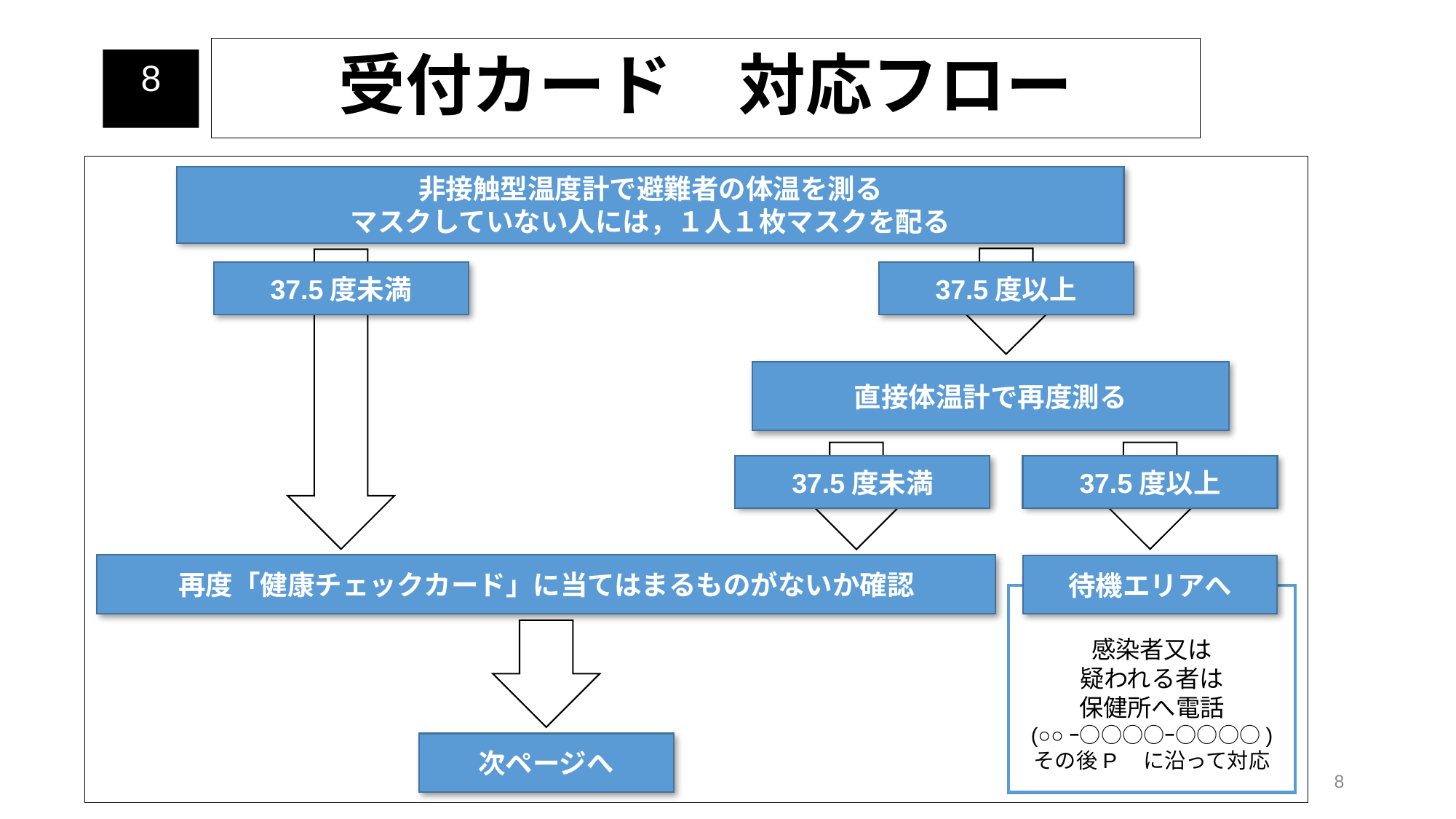

受付カード　対応フロー
8

非接触型温度計で避難者の体温を測る
マスクしていない人には，１人１枚マスクを配る

37.5度以上

37.5度未満
直接体温計で再度測る

37.5度未満

37.5度以上
再度「健康チェックカード」に当てはまるものがないか確認
待機エリアへ

感染者又は
疑われる者は
保健所へ電話
(○○ｰ○○○○ｰ○○○○)
その後P　に沿って対応

次ページへ

8